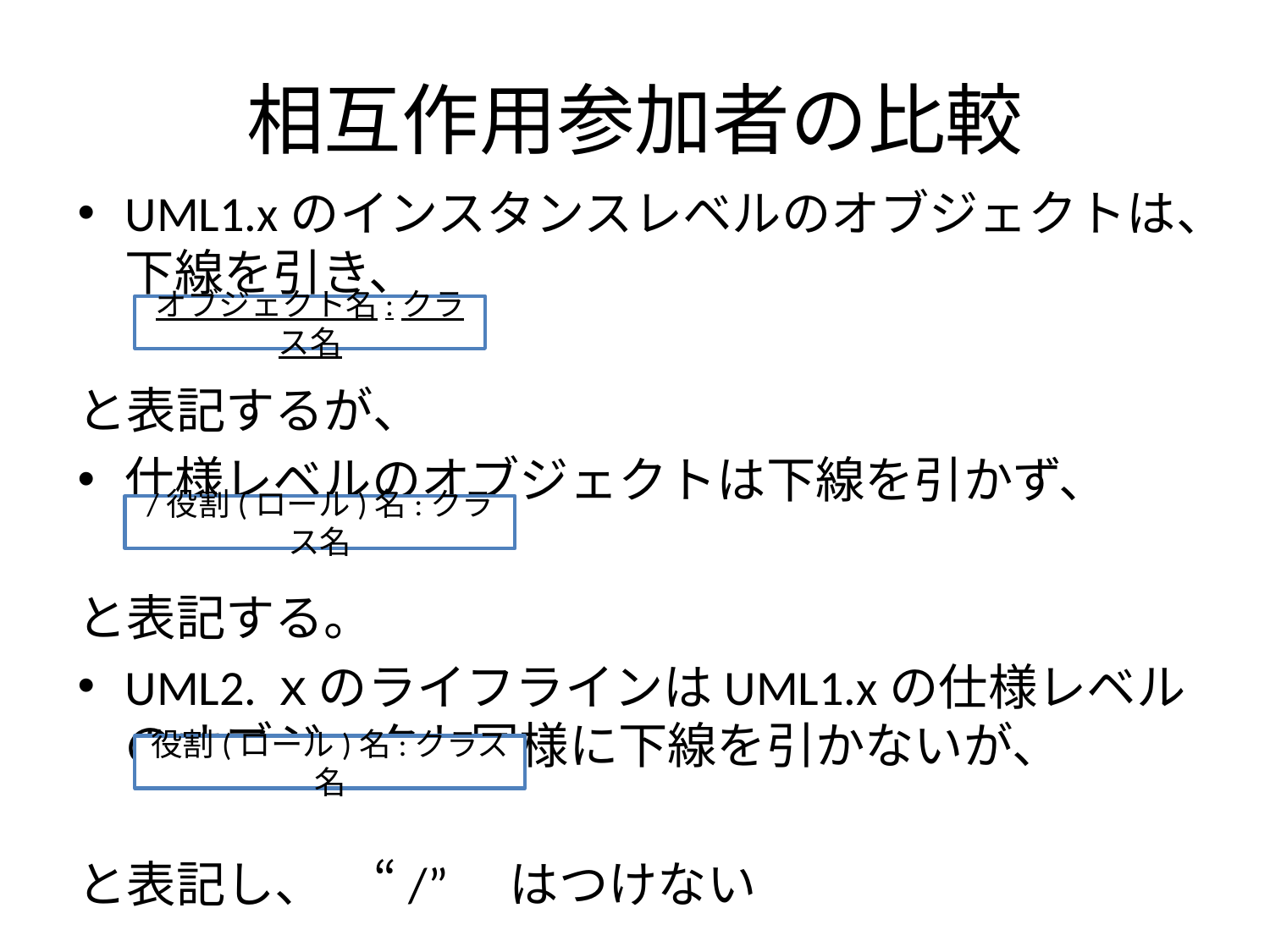

# 相互作用参加者の比較
UML1.xのインスタンスレベルのオブジェクトは、下線を引き、

と表記するが、
仕様レベルのオブジェクトは下線を引かず、

と表記する。
UML2.ｘのライフラインはUML1.xの仕様レベルのオブジェクト同様に下線を引かないが、

と表記し、　“/”　はつけない
オブジェクト名:クラス名
/役割(ロール)名:クラス名
役割(ロール)名:クラス名